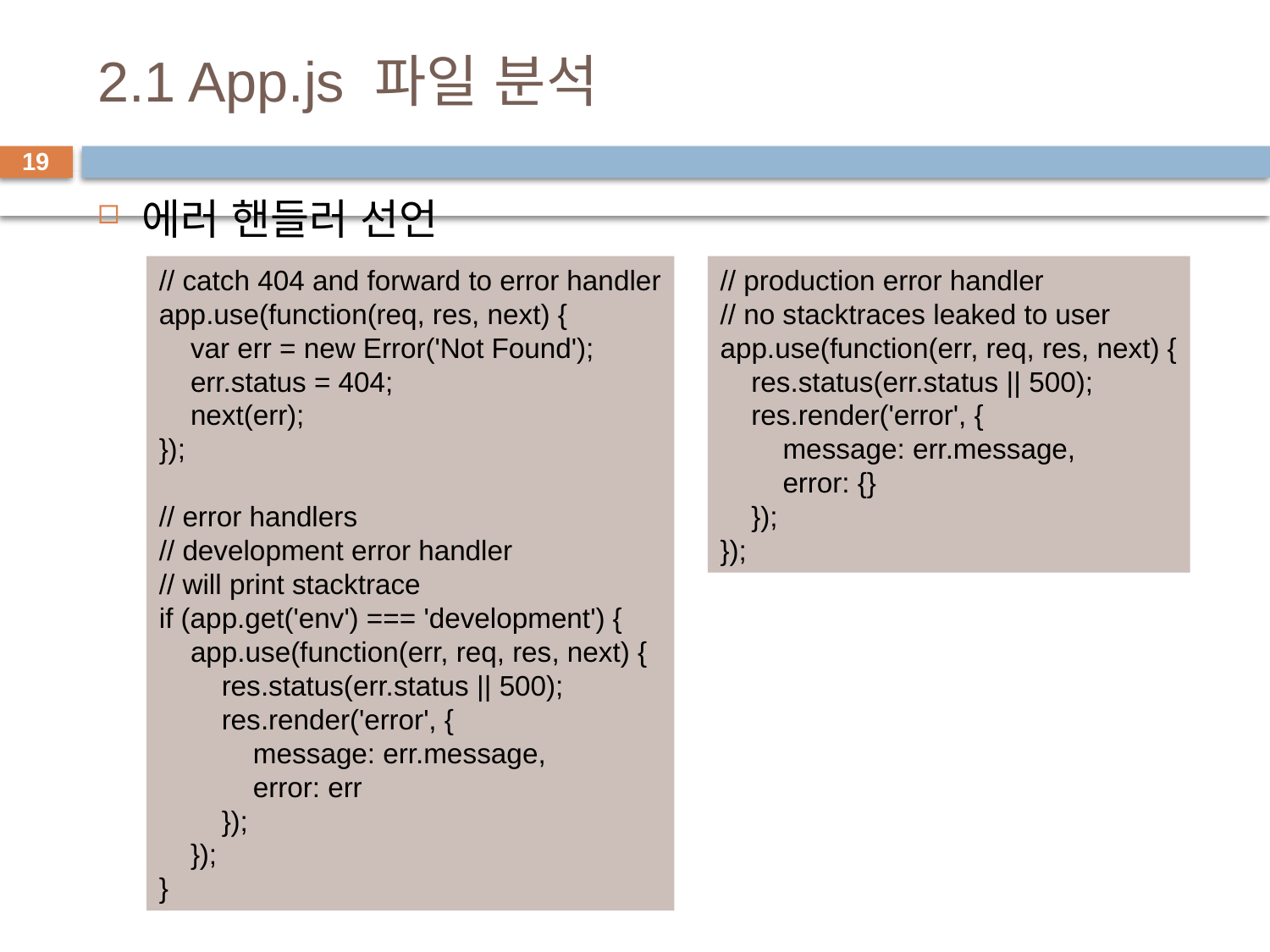

# 2.1 App.js 파일 분석
19
에러 핸들러 선언
// catch 404 and forward to error handler
app.use(function(req, res, next) {
    var err = new Error('Not Found');
    err.status = 404;
    next(err);
});

// error handlers
// development error handler
// will print stacktrace
if (app.get('env') === 'development') {
    app.use(function(err, req, res, next) {
        res.status(err.status || 500);
        res.render('error', {
            message: err.message,
            error: err
        });
    });
}
// production error handler
// no stacktraces leaked to user
app.use(function(err, req, res, next) {
    res.status(err.status || 500);
    res.render('error', {
        message: err.message,
        error: {}
    });
});